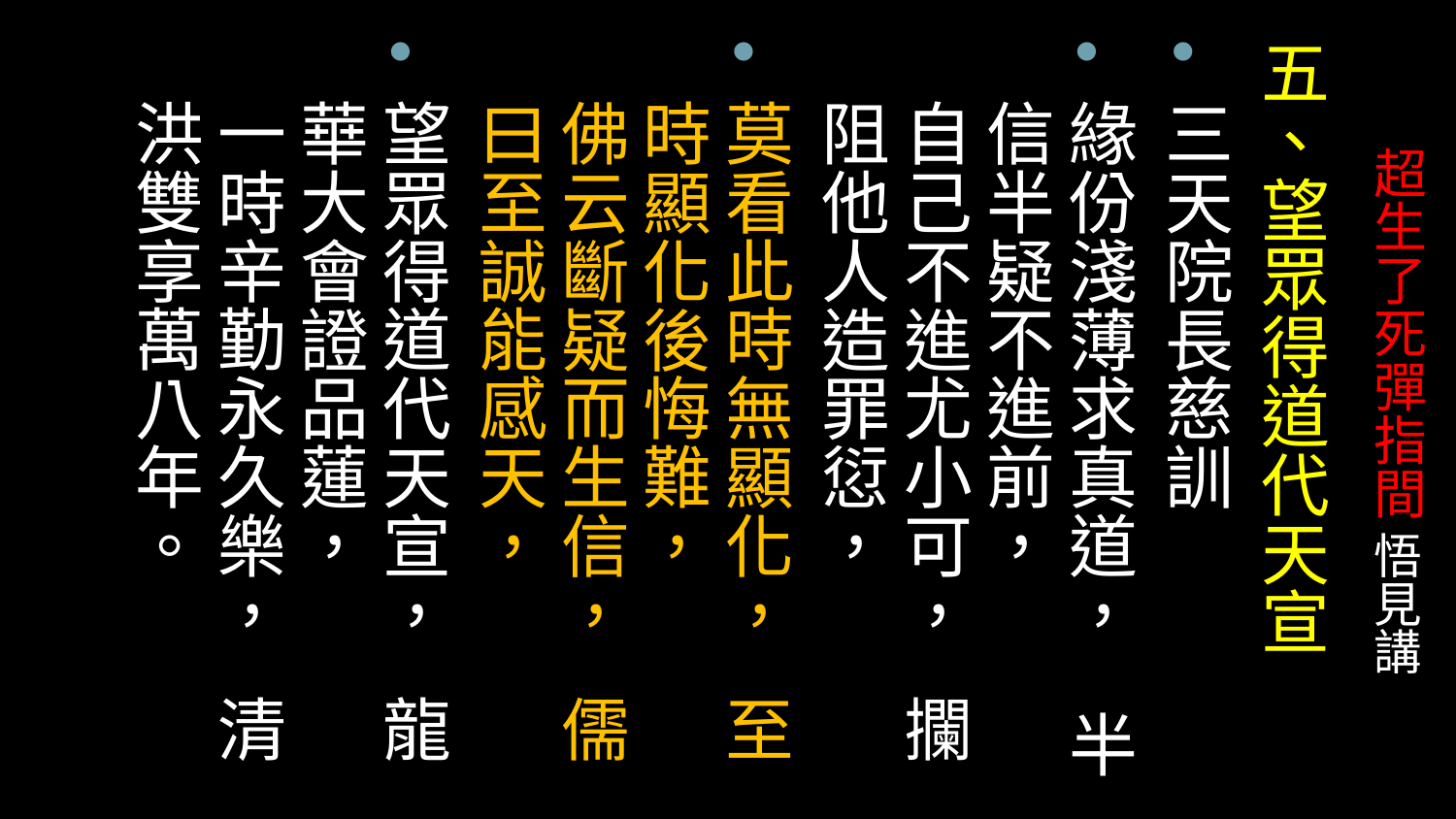

五、望眾得道代天宣
三天院長慈訓
緣份淺薄求真道，    半信半疑不進前，
自己不進尤小可，   攔阻他人造罪愆，
莫看此時無顯化，   至時顯化後悔難，
佛云斷疑而生信，   儒曰至誠能感天，
望眾得道代天宣，   龍華大會證品蓮，
一時辛勤永久樂，   清洪雙享萬八年。

# 超生了死彈指間 悟見講